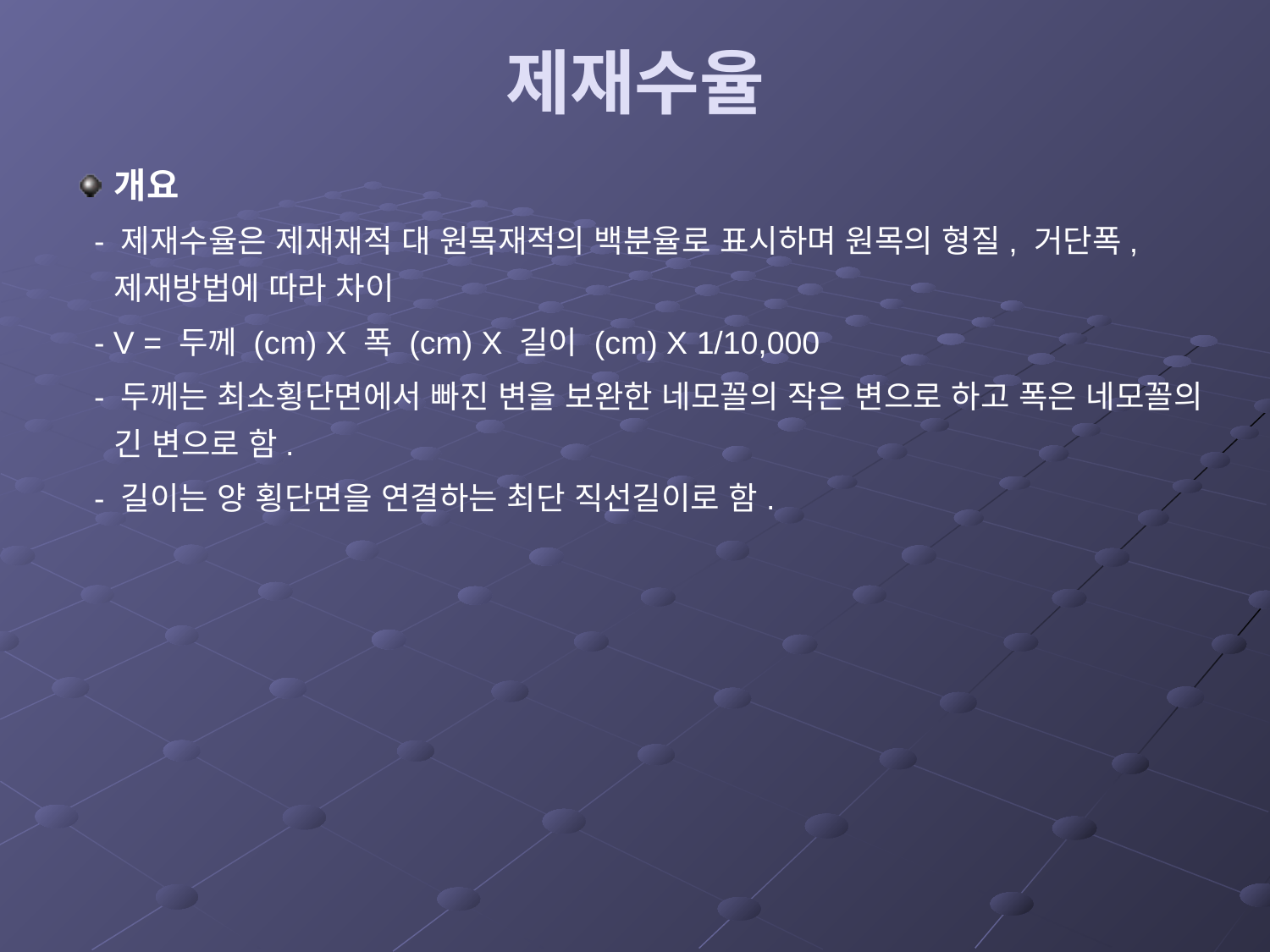

# 제재수율
개요
  - 제재수율은 제재재적 대 원목재적의 백분율로 표시하며 원목의 형질, 거단폭, 제재방법에 따라 차이
  - V = 두께 (cm) X 폭 (cm) X 길이 (cm) X 1/10,000
  - 두께는 최소횡단면에서 빠진 변을 보완한 네모꼴의 작은 변으로 하고 폭은 네모꼴의 긴 변으로 함.
  - 길이는 양 횡단면을 연결하는 최단 직선길이로 함.